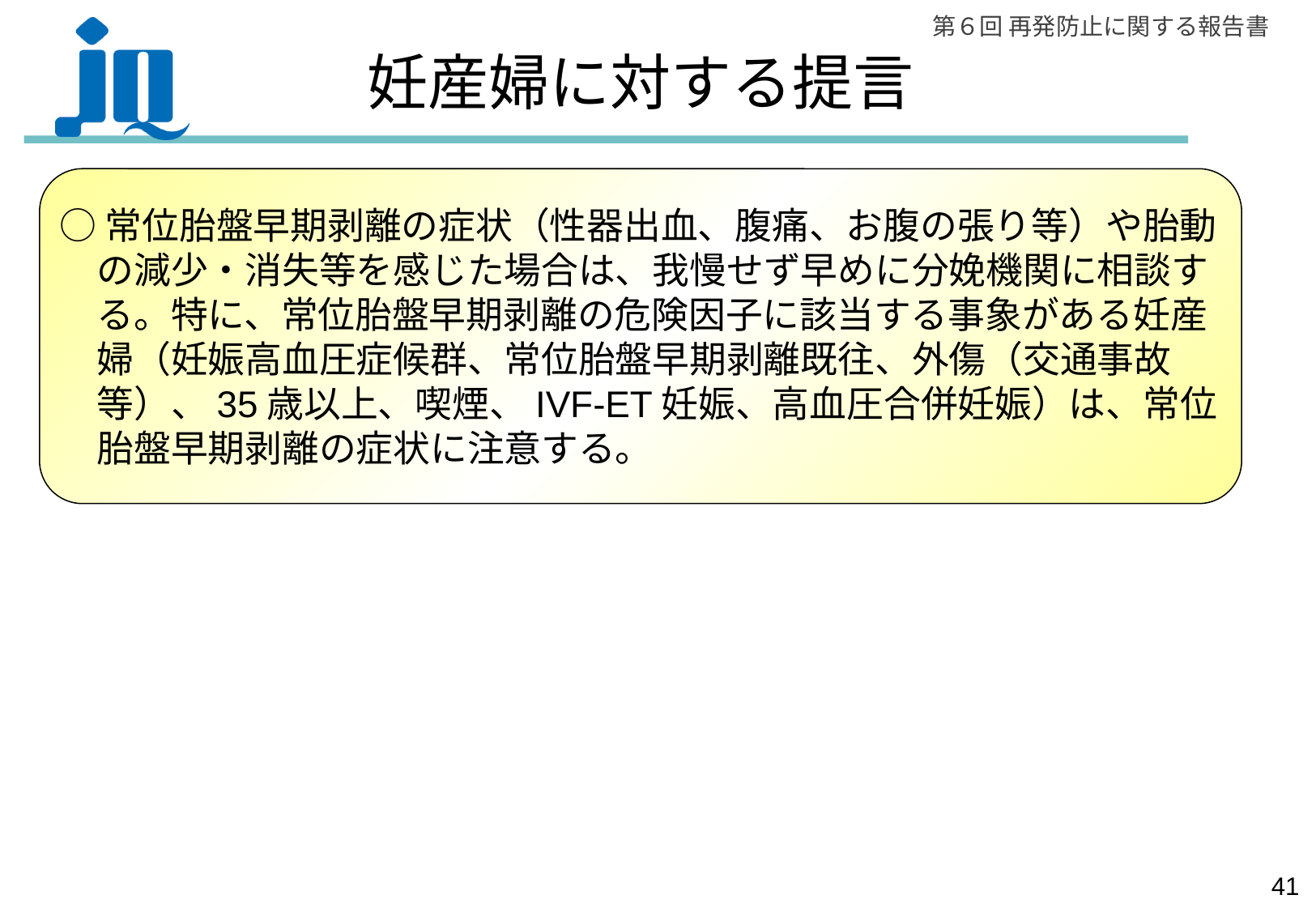

# 妊産婦に対する提言
○常位胎盤早期剥離の症状（性器出血、腹痛、お腹の張り等）や胎動の減少・消失等を感じた場合は、我慢せず早めに分娩機関に相談する。特に、常位胎盤早期剥離の危険因子に該当する事象がある妊産婦（妊娠高血圧症候群、常位胎盤早期剥離既往、外傷（交通事故等）、35歳以上、喫煙、IVF-ET妊娠、高血圧合併妊娠）は、常位胎盤早期剥離の症状に注意する。
41